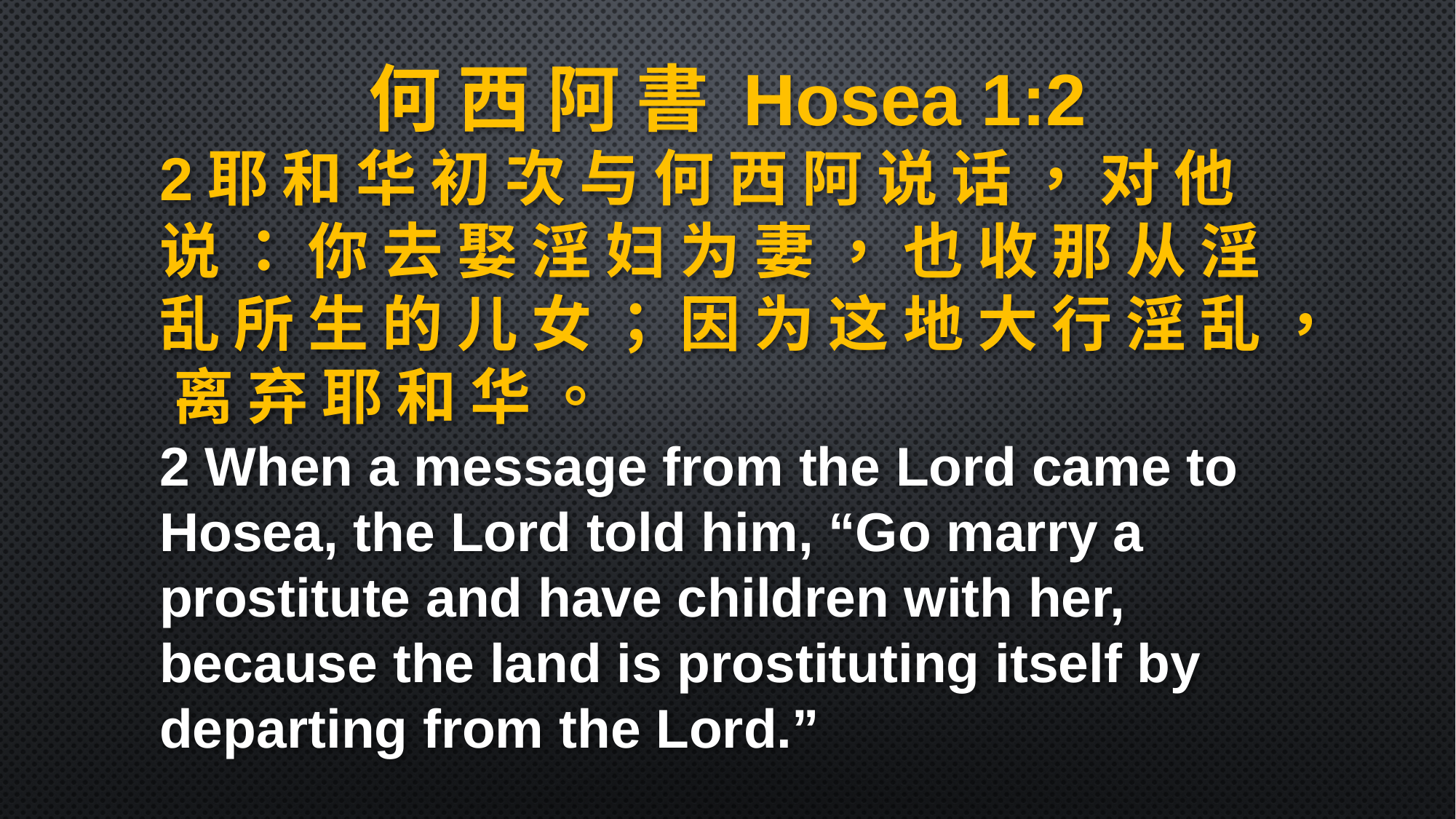

何 西 阿 書 Hosea 1:2
2耶 和 华 初 次 与 何 西 阿 说 话 ， 对 他 说 ： 你 去 娶 淫 妇 为 妻 ， 也 收 那 从 淫 乱 所 生 的 儿 女 ； 因 为 这 地 大 行 淫 乱 ， 离 弃 耶 和 华 。
2 When a message from the Lord came to Hosea, the Lord told him, “Go marry a prostitute and have children with her, because the land is prostituting itself by departing from the Lord.”